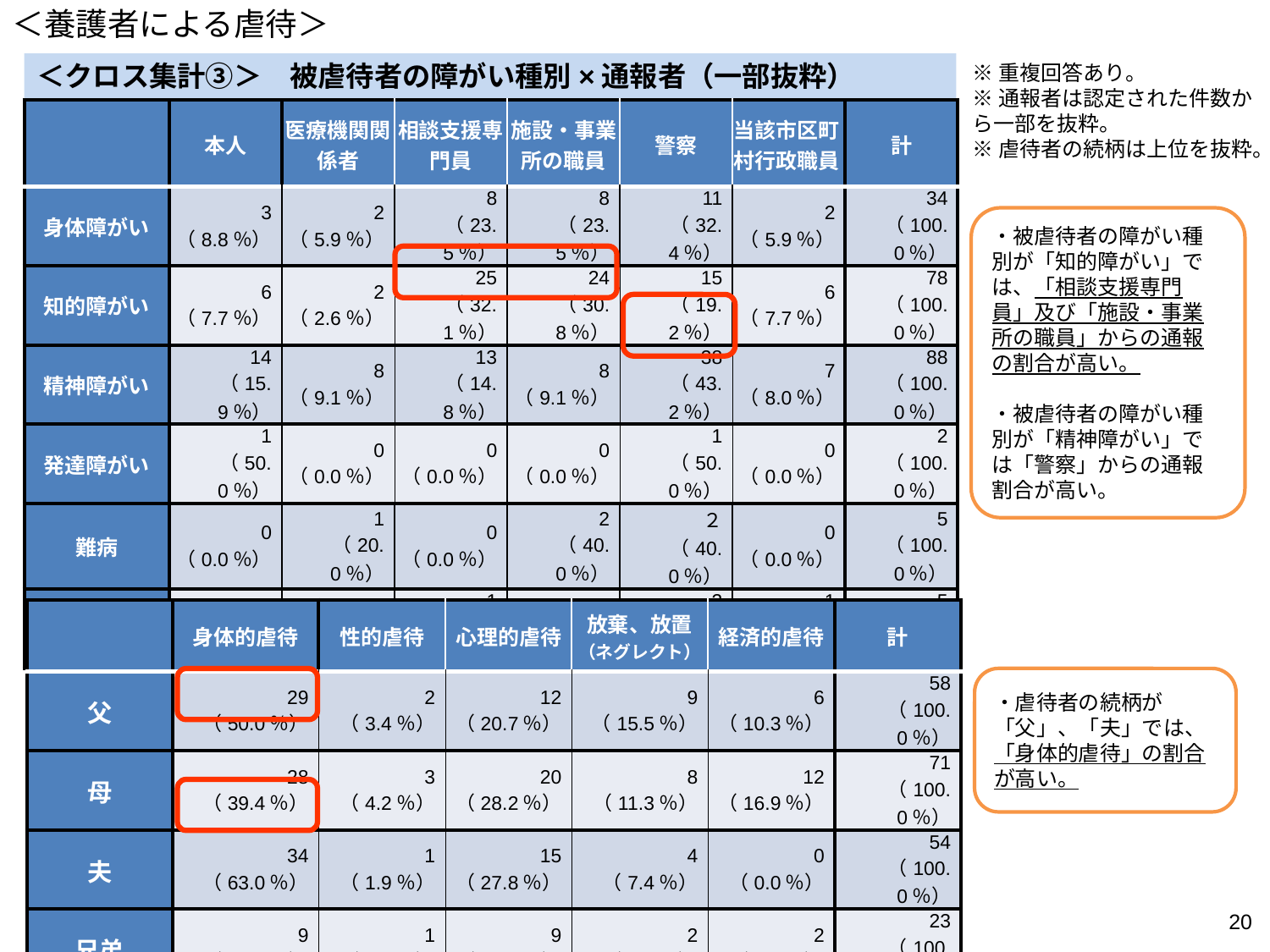

＜養護者による虐待＞
# ＜クロス集計③＞　被虐待者の障がい種別×通報者（一部抜粋）
※重複回答あり。
※通報者は認定された件数から一部を抜粋。
※虐待者の続柄は上位を抜粋。
|  | 本人 | 医療機関関係者 | 相談支援専門員 | 施設・事業所の職員 | 警察 | 当該市区町村行政職員 | 計 |
| --- | --- | --- | --- | --- | --- | --- | --- |
| 身体障がい | 3 （8.8％） | 2 （5.9％） | 8 （23.5％） | 8 （23.5％） | 11 （32.4％） | 2 （5.9％） | 34 （100.0％） |
| 知的障がい | 6 （7.7％） | 2 （2.6％） | 25 （32.1％） | 24 （30.8％） | 15 （19.2％） | 6 （7.7％） | 78 （100.0％） |
| 精神障がい | 14 （15.9％） | 8 （9.1％） | 13 （14.8％） | 8 （9.1％） | 38 （43.2％） | 7 （8.0％） | 88 （100.0％） |
| 発達障がい | 1 （50.0％） | 0 （0.0％） | 0 （0.0％） | 0 （0.0％） | 1 （50.0％） | 0 （0.0％） | 2 （100.0％） |
| 難病 | 0 （0.0％） | 1 （20.0％） | 0 （0.0％） | 2 （40.0％） | ２ （40.0％） | 0 （0.0％） | 5 （100.0％） |
| その他 | 0 （0.0％） | 0 （0.0％） | 1 （20.0％） | 0 （0.0％） | 3 （60.0％） | 1 （20.0％） | 5 （100.0％） |
・被虐待者の障がい種別が「知的障がい」では、「相談支援専門員」及び「施設・事業所の職員」からの通報の割合が高い。

・被虐待者の障がい種別が「精神障がい」では「警察」からの通報割合が高い。

＜クロス集計④＞　虐待者の続柄（上位のみ）×虐待類型
|  | 身体的虐待 | 性的虐待 | 心理的虐待 | 放棄、放置 （ネグレクト） | 経済的虐待 | 計 |
| --- | --- | --- | --- | --- | --- | --- |
| 父 | 29 （50.0％） | 2 （3.4％） | 12 （20.7％） | 9 （15.5％） | 6 （10.3％） | 58 （100.0％） |
| 母 | 28 （39.4％） | 3 （4.2％） | 20 （28.2％） | 8 （11.3％） | 12 （16.9％） | 71 （100.0％） |
| 夫 | 34 （63.0％） | 1 （1.9％） | 15 （27.8％） | 4 （7.4％） | 0 （0.0％） | 54 （100.0％） |
| 兄弟 | 9 （39.1％） | 1 （4.3％） | 9 （39.1％） | 2 （8.7％） | 2 （8.7％） | 23 （100.0％） |
| 姉妹 | 5 （33.3％） | 0 （0.0％） | 5 （33.3％） | 0 （0.0％） | 5 （33.3％） | 15 （100.0％） |
・虐待者の続柄が「父」、「夫」では、「身体的虐待」の割合が高い。

20